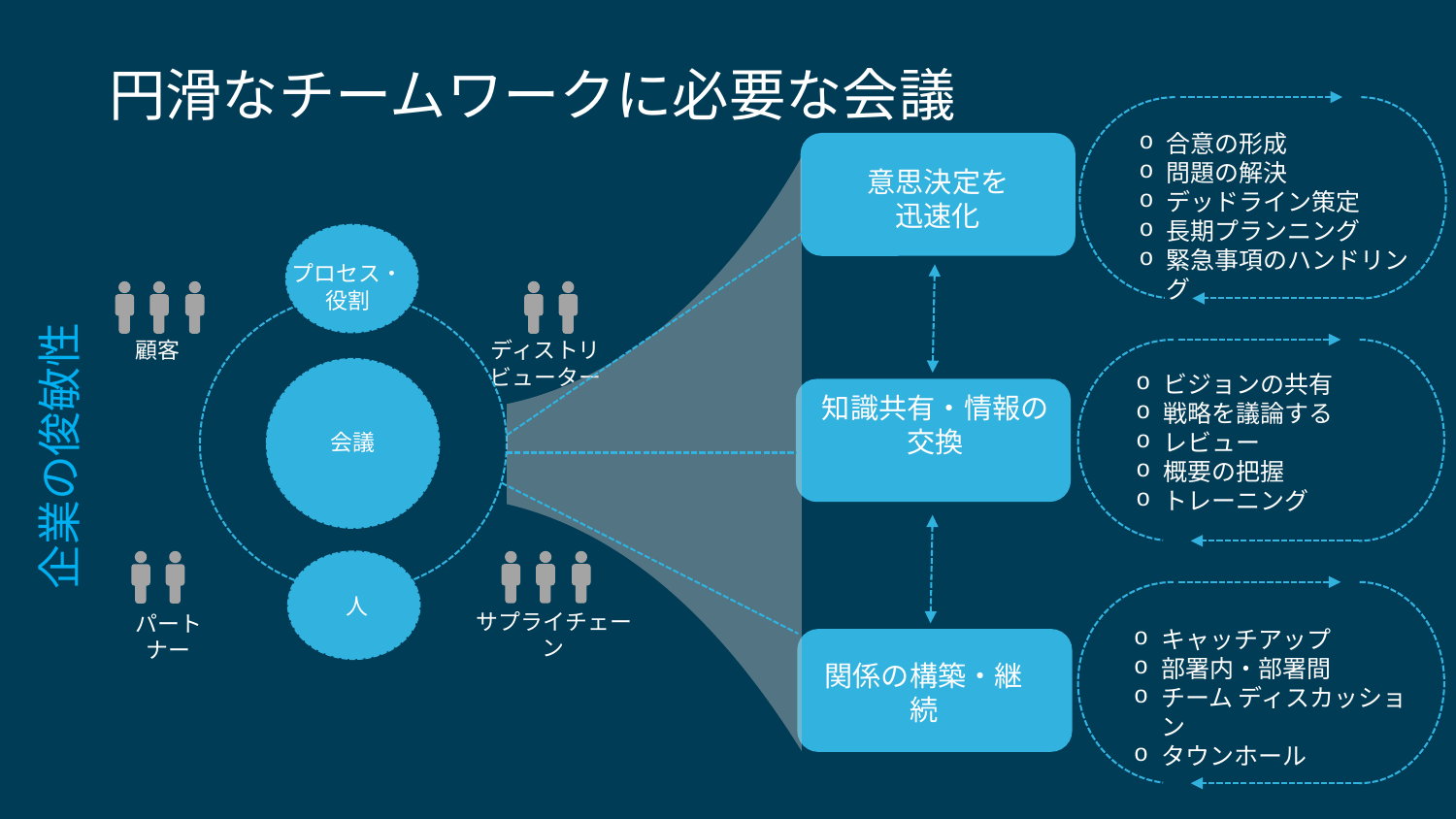

円滑なチームワークに必要な会議

合意の形成
問題の解決
デッドライン策定
長期プランニング
緊急事項のハンドリング

意思決定を
迅速化

プロセス・
役割

ディストリビューター

顧客

ビジョンの共有
戦略を議論する
レビュー
概要の把握
トレーニング

知識共有・情報の交換
企業の俊敏性
会議

パートナー

サプライチェーン

キャッチアップ
部署内・部署間
チーム ディスカッション
タウンホール
人

関係の構築・継続